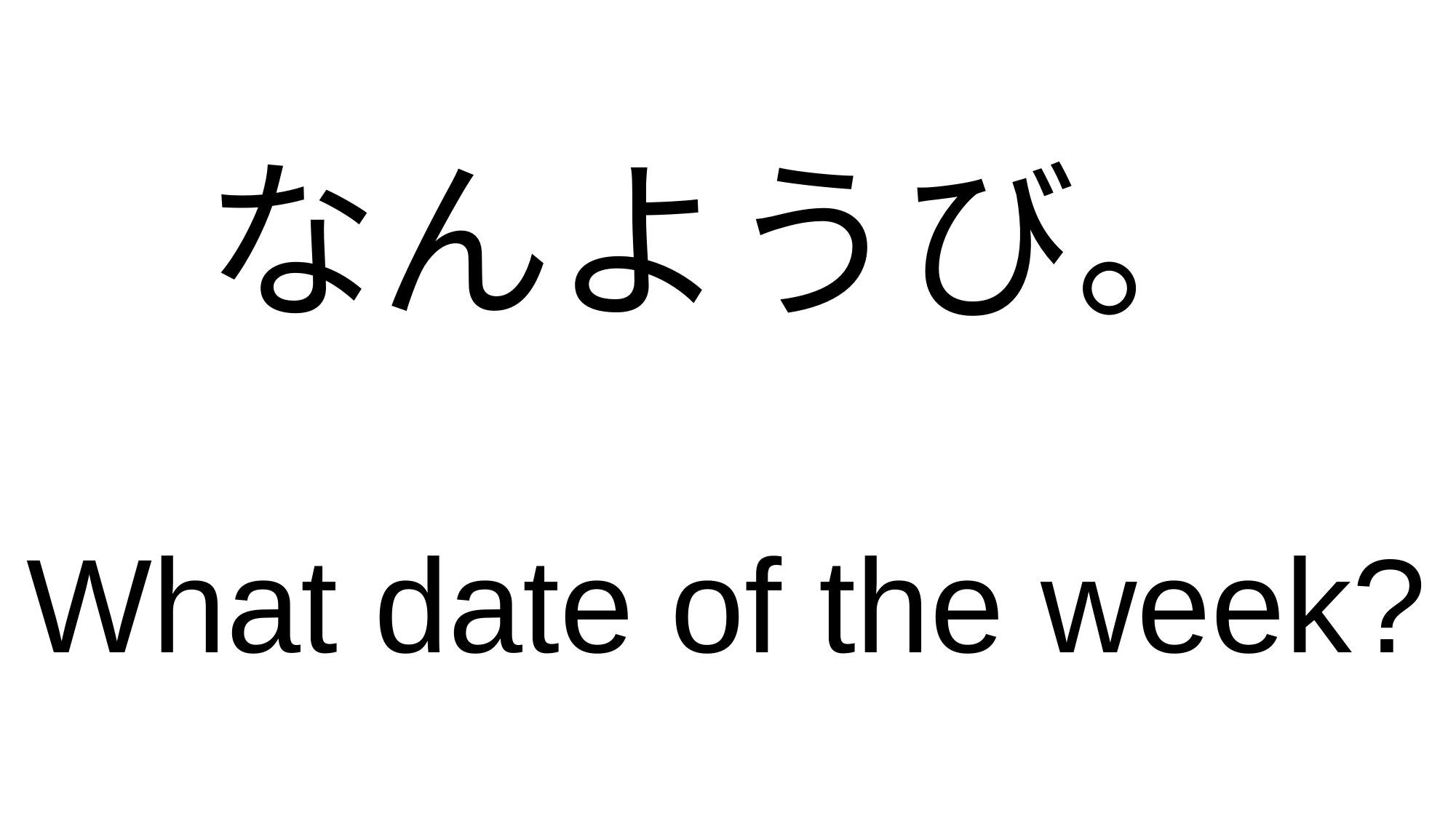

# なんようび。
What date of the week?